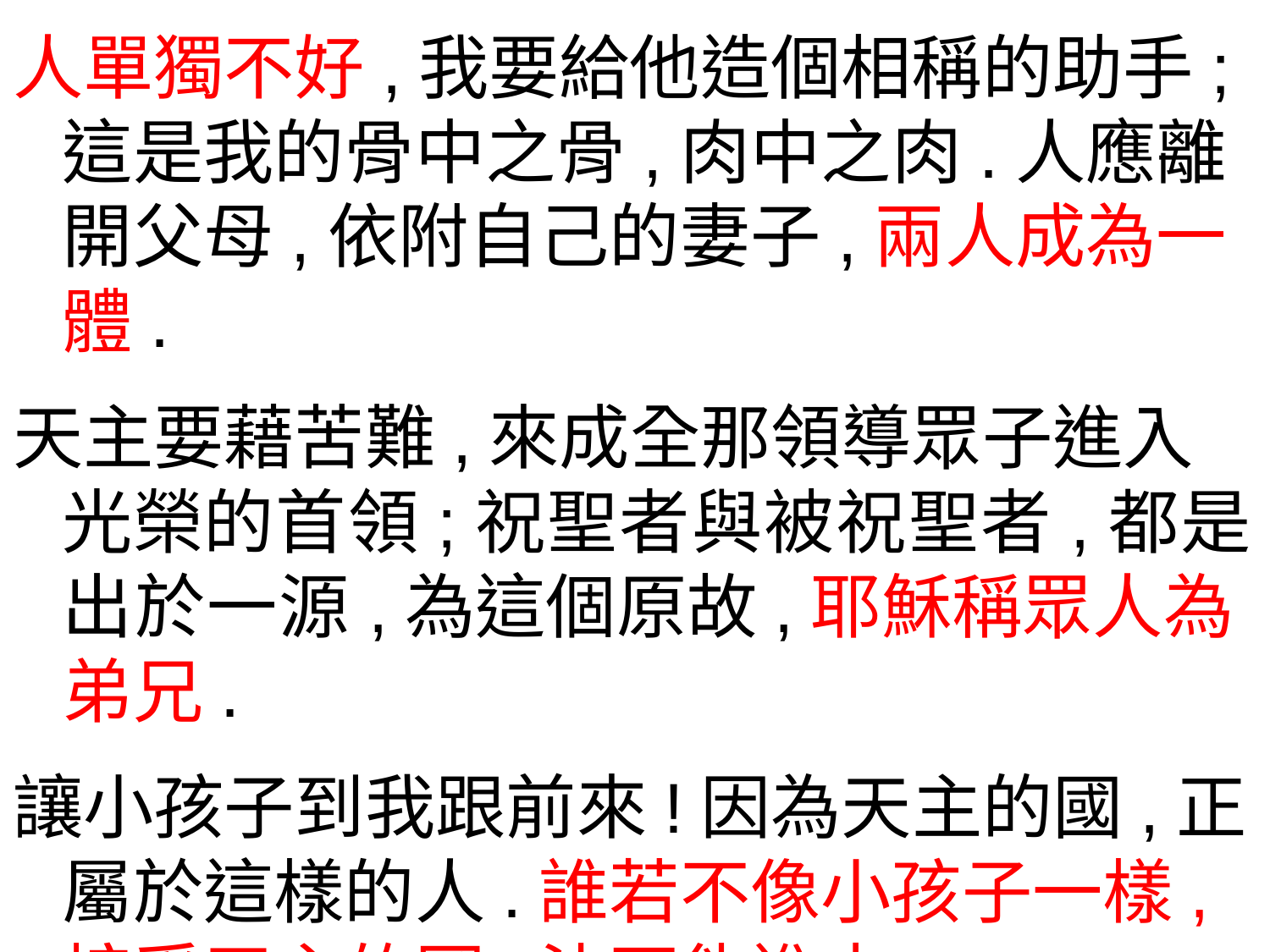

人單獨不好,我要給他造個相稱的助手;這是我的骨中之骨,肉中之肉.人應離開父母,依附自己的妻子,兩人成為一體.
天主要藉苦難,來成全那領導眾子進入光榮的首領;祝聖者與被祝聖者,都是出於一源,為這個原故,耶穌稱眾人為弟兄.
讓小孩子到我跟前來!因為天主的國,正屬於這樣的人.誰若不像小孩子一樣,接受天主的國,決不能進去.